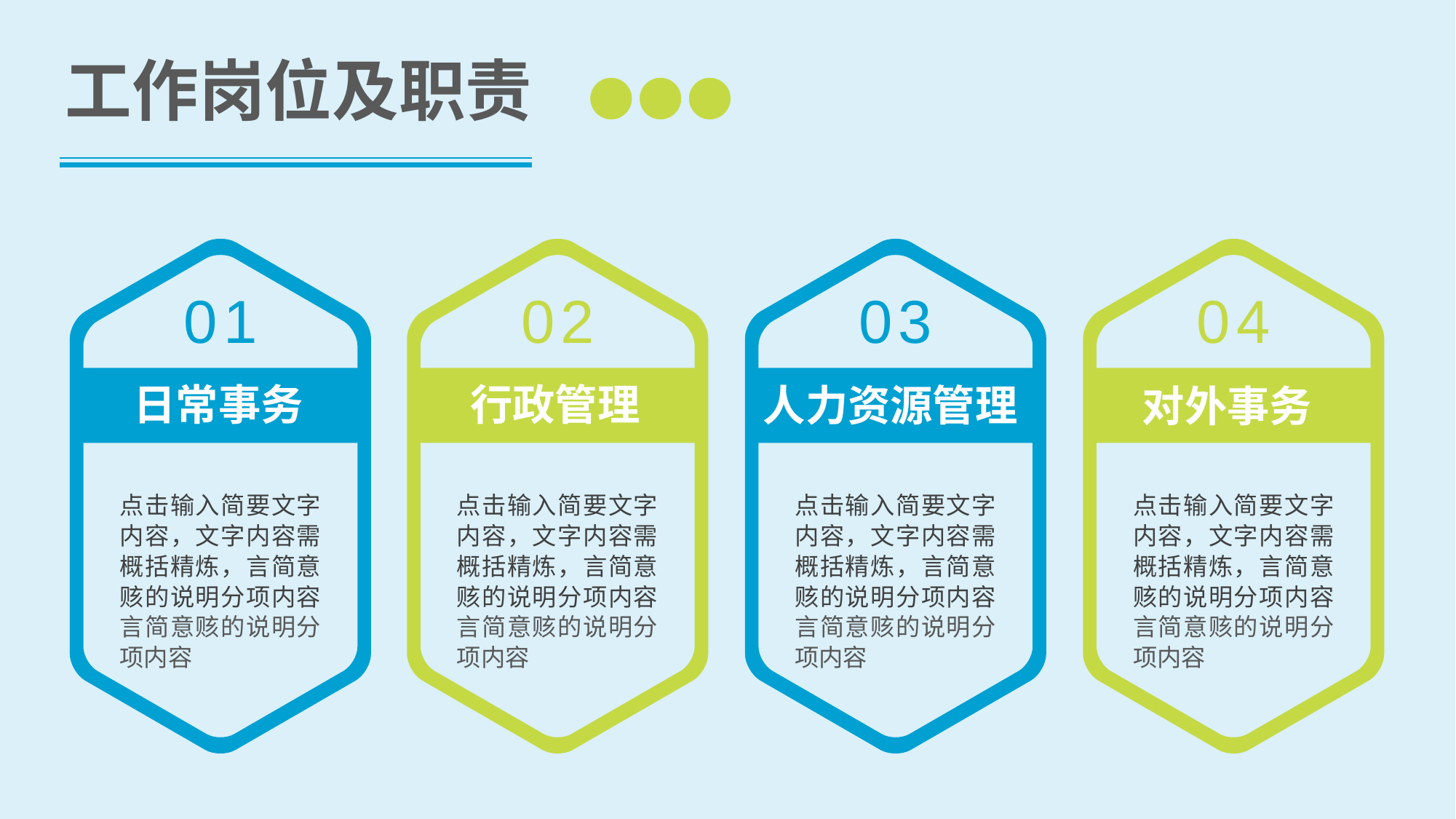

工作岗位及职责

01
日常事务
点击输入简要文字内容，文字内容需概括精炼，言简意赅的说明分项内容言简意赅的说明分项内容

02
行政管理
点击输入简要文字内容，文字内容需概括精炼，言简意赅的说明分项内容言简意赅的说明分项内容

03
人力资源管理
点击输入简要文字内容，文字内容需概括精炼，言简意赅的说明分项内容言简意赅的说明分项内容

04
对外事务
点击输入简要文字内容，文字内容需概括精炼，言简意赅的说明分项内容言简意赅的说明分项内容